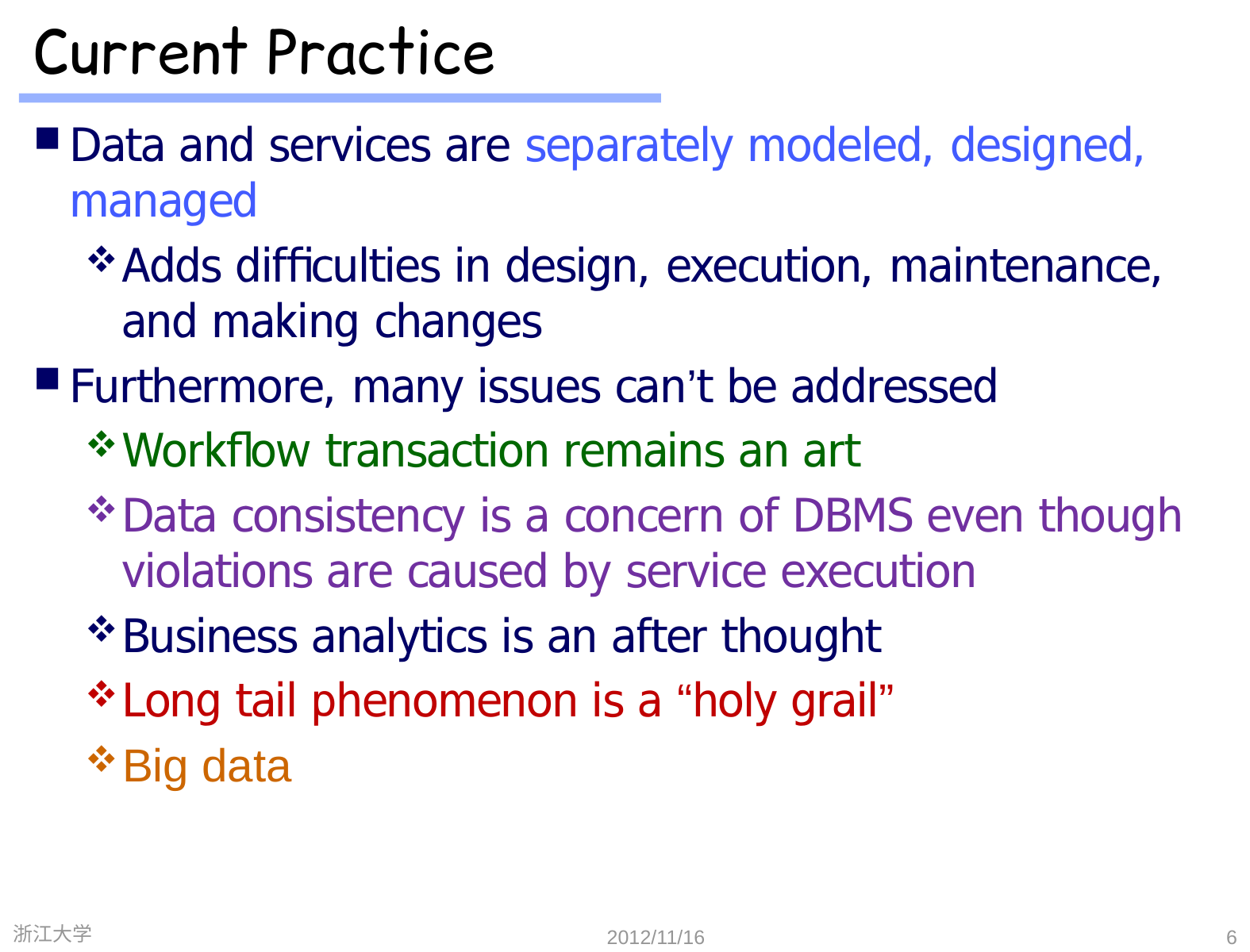

# Current Practice
Data and services are separately modeled, designed, managed
Adds difficulties in design, execution, maintenance, and making changes
Furthermore, many issues can’t be addressed
Workflow transaction remains an art
Data consistency is a concern of DBMS even though violations are caused by service execution
Business analytics is an after thought
Long tail phenomenon is a “holy grail”
Big data
浙江大学
2012/11/16
6